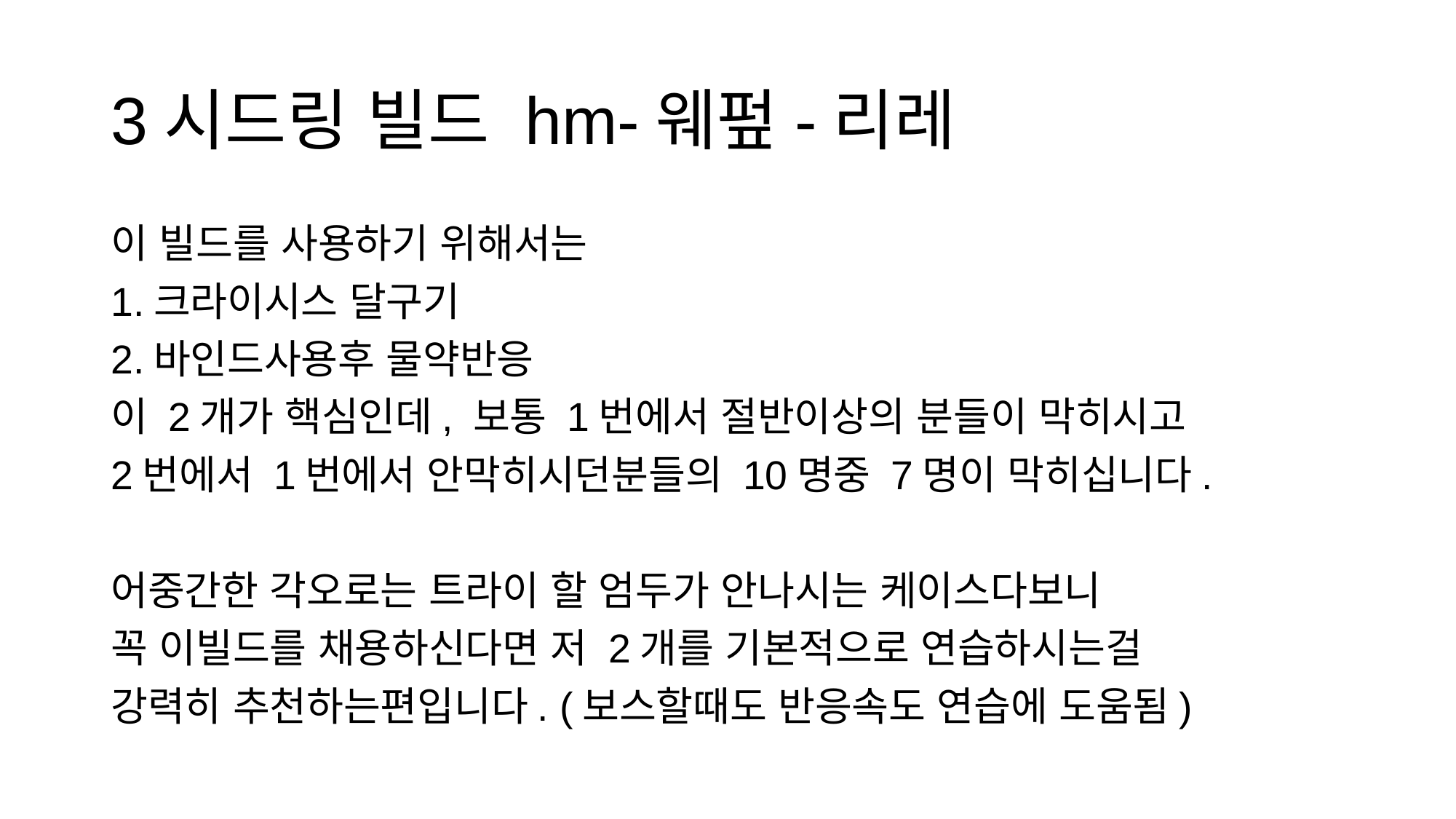

# 3시드링 빌드 hm-웨펖-리레
이 빌드를 사용하기 위해서는
1.크라이시스 달구기
2.바인드사용후 물약반응
이 2개가 핵심인데, 보통 1번에서 절반이상의 분들이 막히시고
2번에서 1번에서 안막히시던분들의 10명중 7명이 막히십니다.

어중간한 각오로는 트라이 할 엄두가 안나시는 케이스다보니
꼭 이빌드를 채용하신다면 저 2개를 기본적으로 연습하시는걸
강력히 추천하는편입니다. (보스할때도 반응속도 연습에 도움됨)